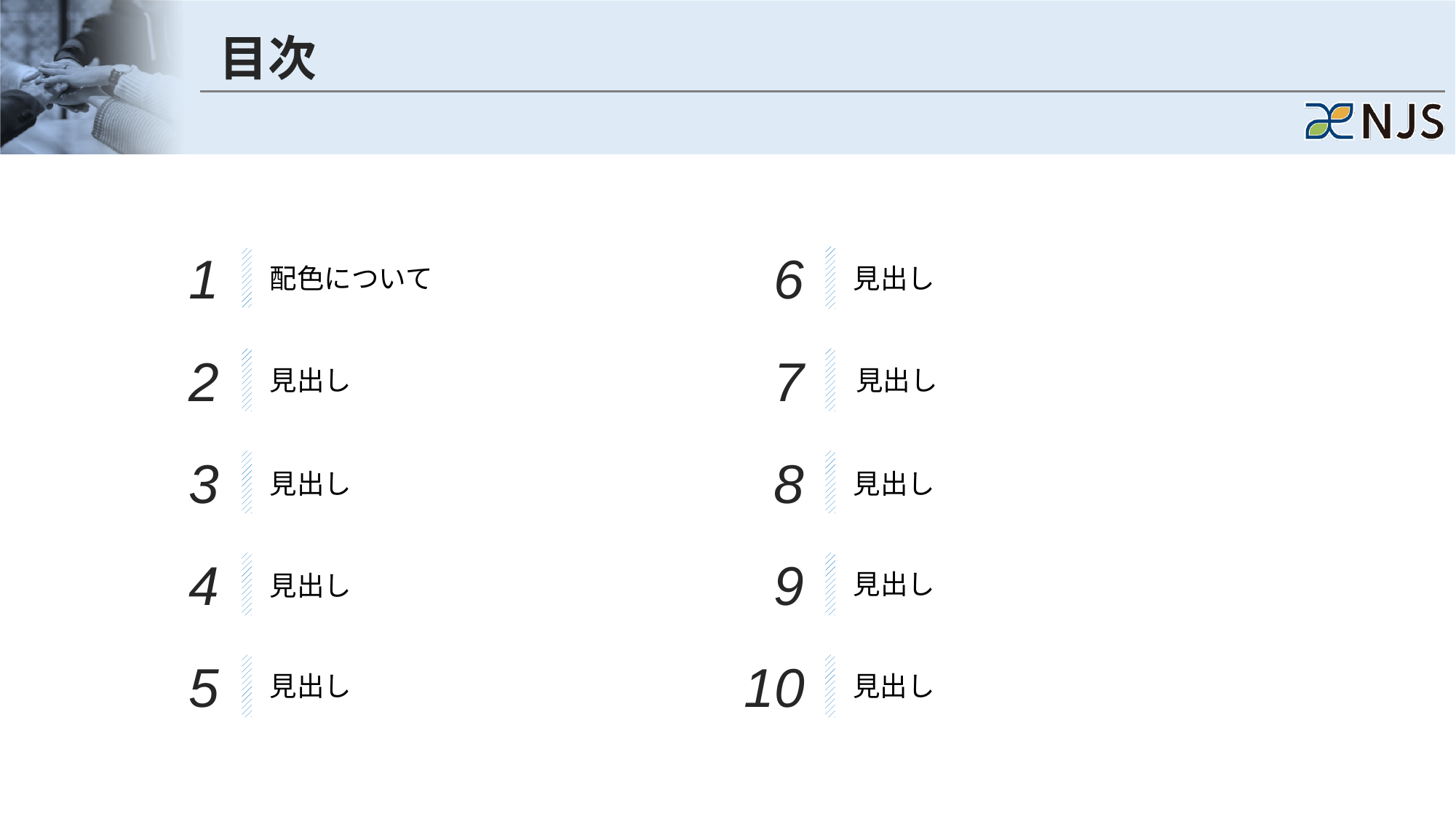

目次
1
6

配色について
見出し
2
7

見出し
見出し
3
8

見出し
見出し
4
9

見出し
見出し
5
10

見出し
見出し